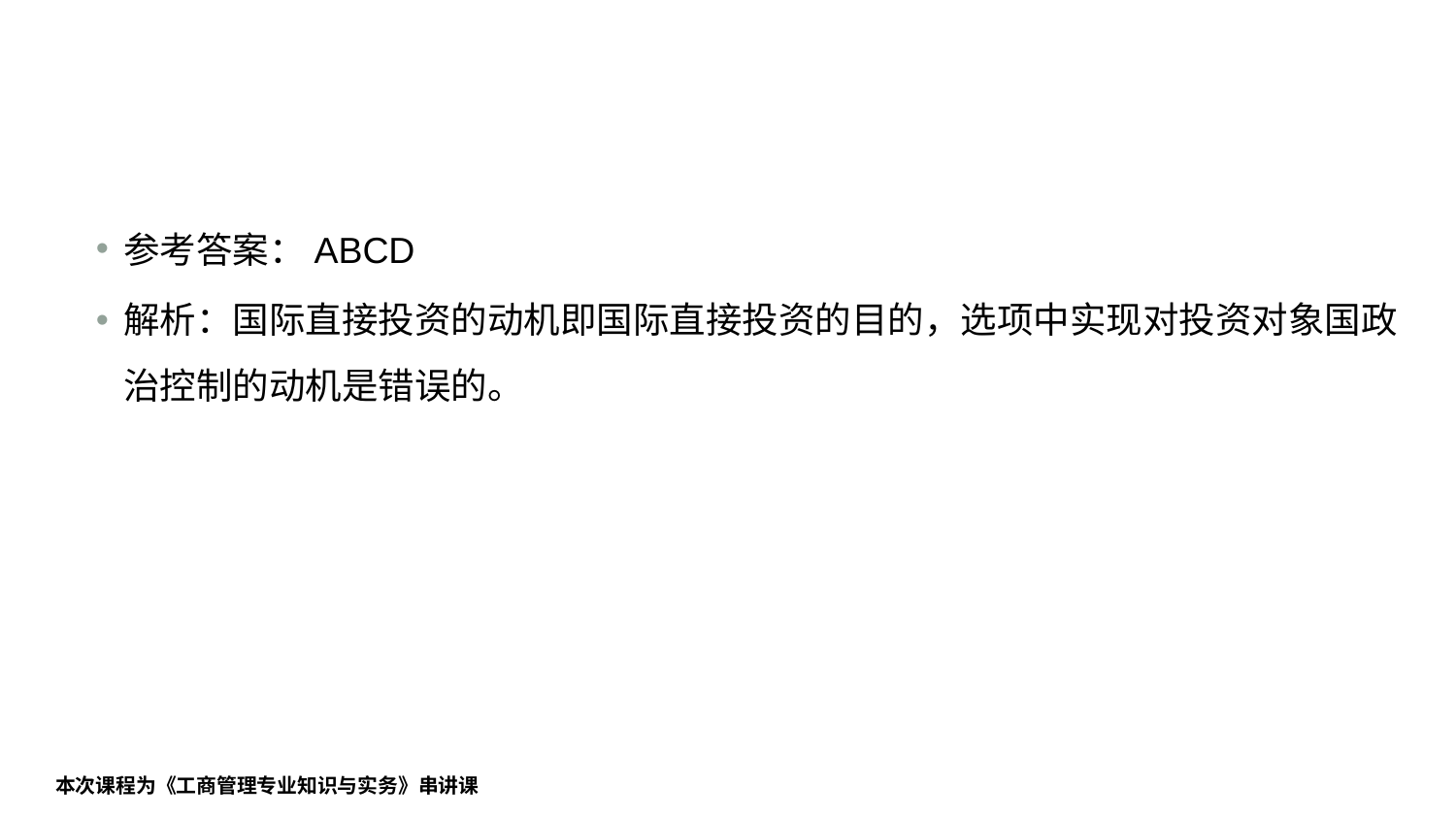

#

参考答案：ABCD
解析：国际直接投资的动机即国际直接投资的目的，选项中实现对投资对象国政治控制的动机是错误的。